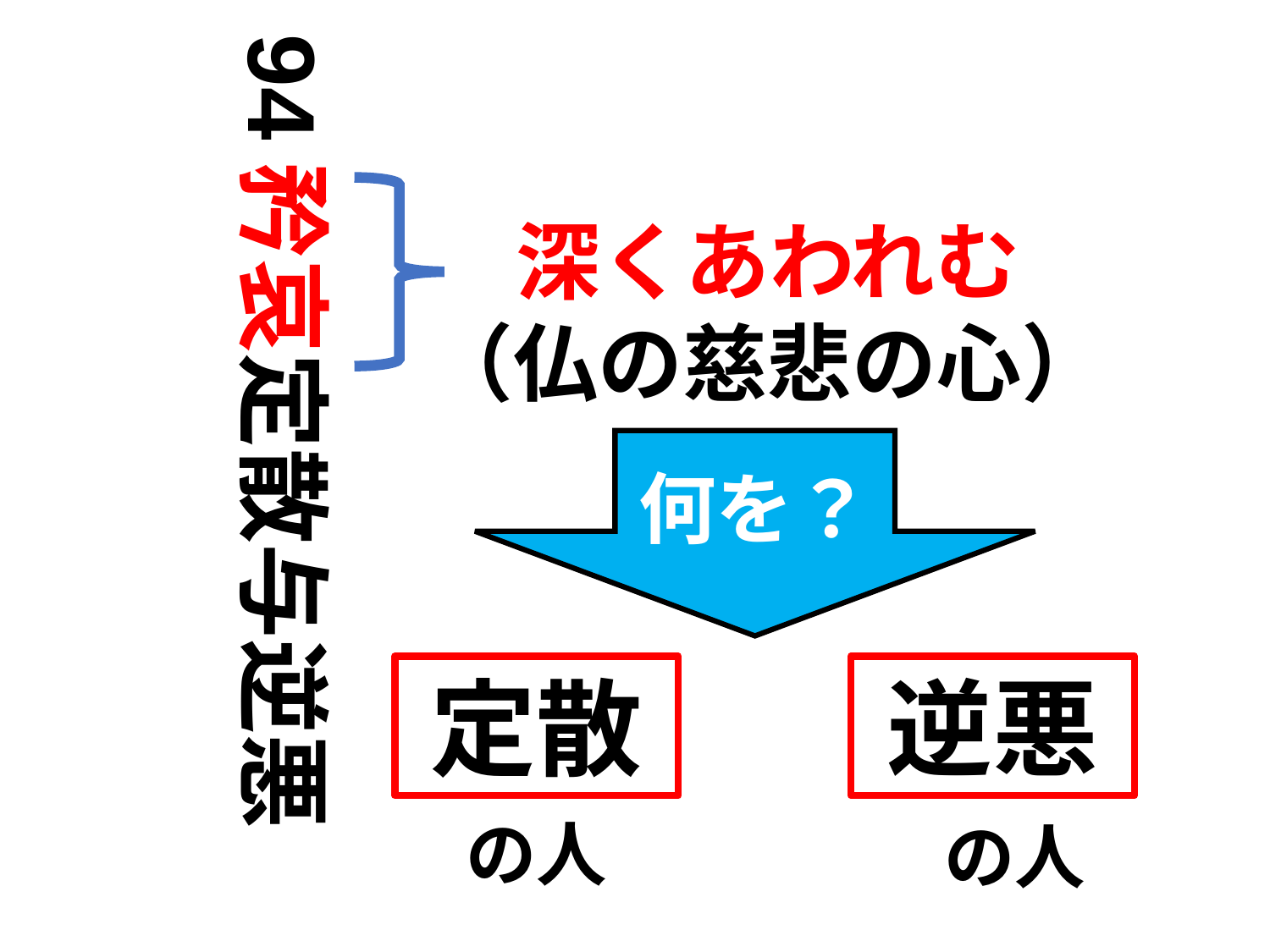

94矜哀定散与逆悪

　深くあわれむ
　（仏の慈悲の心）
何を？
定散
逆悪
の人
の人